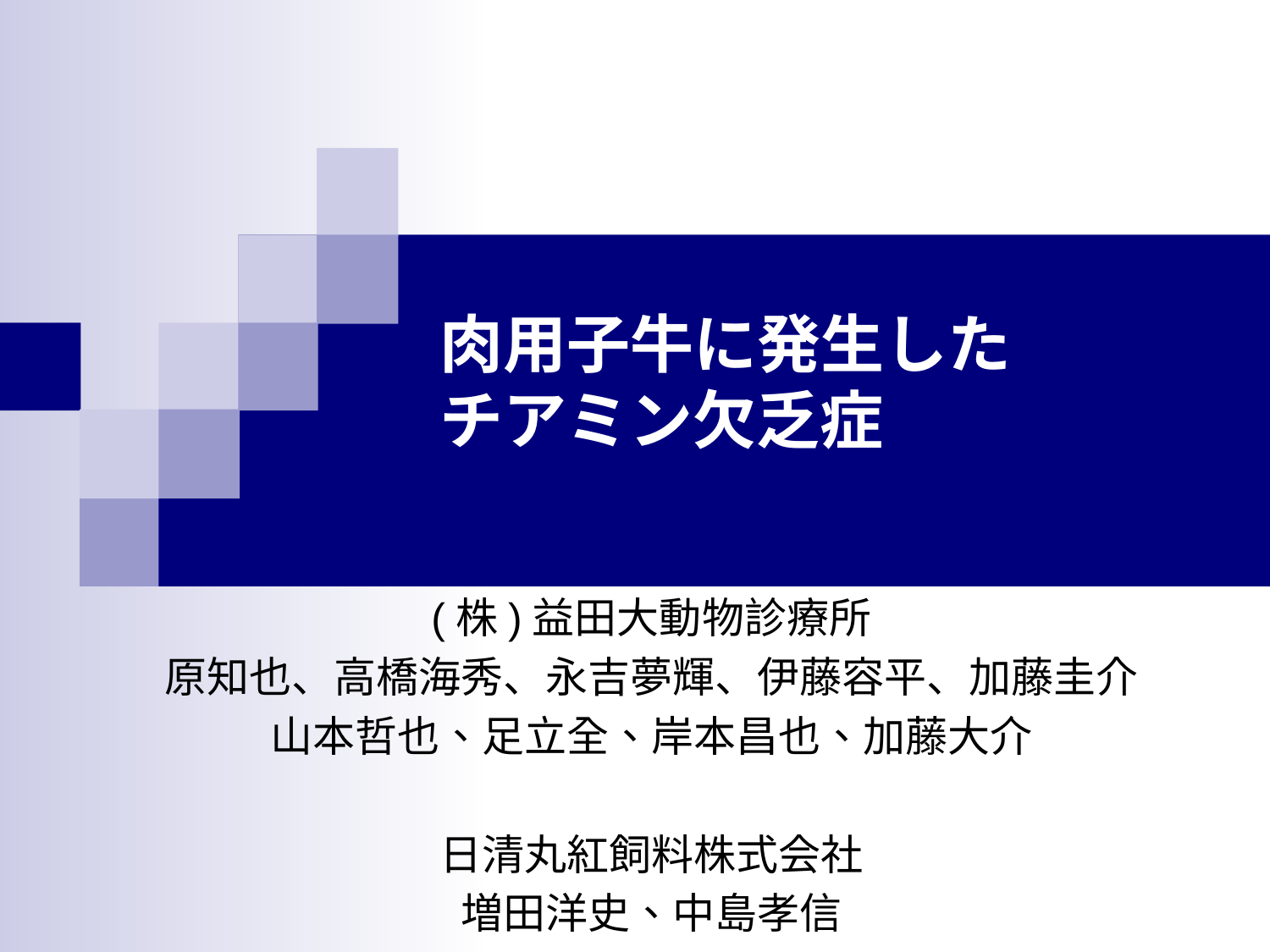

# 肉用子牛に発生した チアミン欠乏症
(株)益田大動物診療所
原知也、高橋海秀、永吉夢輝、伊藤容平、加藤圭介
山本哲也、足立全、岸本昌也、加藤大介

日清丸紅飼料株式会社
増田洋史、中島孝信